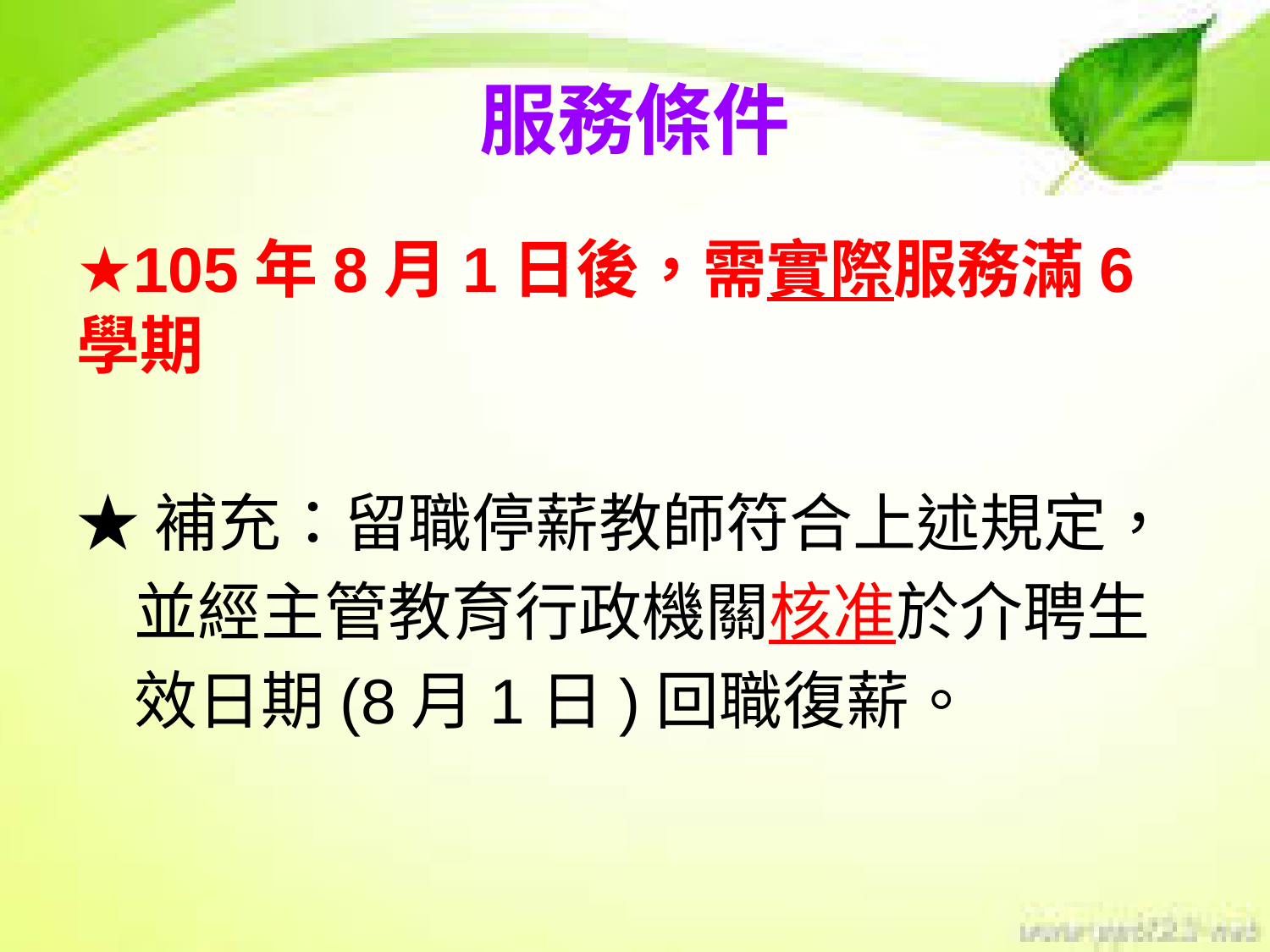

# 服務條件
★105年8月1日後，需實際服務滿6學期

★補充：留職停薪教師符合上述規定，
   並經主管教育行政機關核准於介聘生
   效日期(8月1日)回職復薪。